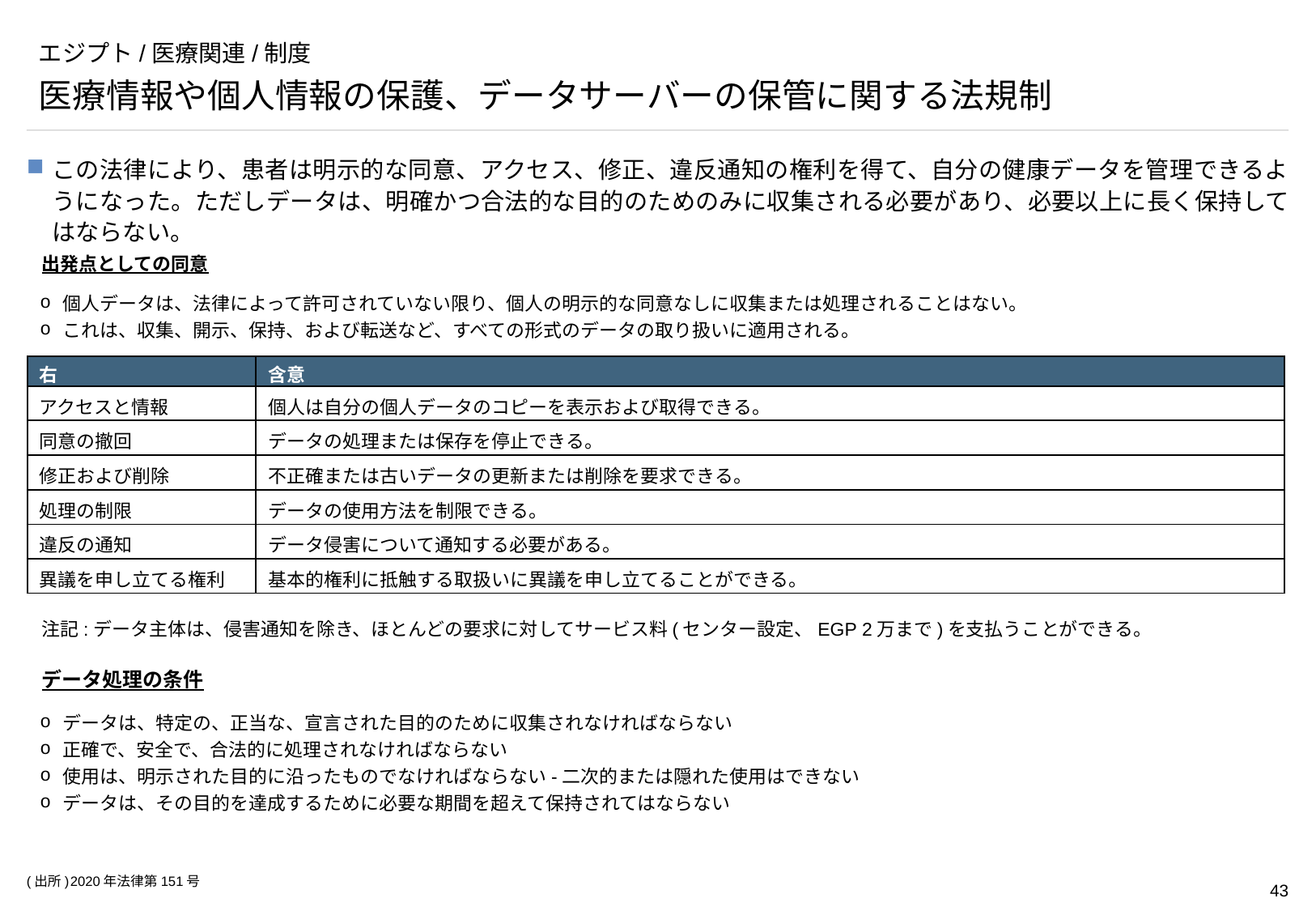

# エジプト/医療関連/制度
医療情報や個人情報の保護、データサーバーの保管に関する法規制

この法律により、患者は明示的な同意、アクセス、修正、違反通知の権利を得て、自分の健康データを管理できるようになった。ただしデータは、明確かつ合法的な目的のためのみに収集される必要があり、必要以上に長く保持してはならない。
出発点としての同意
個人データは、法律によって許可されていない限り、個人の明示的な同意なしに収集または処理されることはない。
これは、収集、開示、保持、および転送など、すべての形式のデータの取り扱いに適用される。
| 右 | 含意 |
| --- | --- |
| アクセスと情報 | 個人は自分の個人データのコピーを表示および取得できる。 |
| 同意の撤回 | データの処理または保存を停止できる。 |
| 修正および削除 | 不正確または古いデータの更新または削除を要求できる。 |
| 処理の制限 | データの使用方法を制限できる。 |
| 違反の通知 | データ侵害について通知する必要がある。 |
| 異議を申し立てる権利 | 基本的権利に抵触する取扱いに異議を申し立てることができる。 |
注記:データ主体は、侵害通知を除き、ほとんどの要求に対してサービス料(センター設定、EGP 2万まで)を支払うことができる。
データ処理の条件
データは、特定の、正当な、宣言された目的のために収集されなければならない
正確で、安全で、合法的に処理されなければならない
使用は、明示された目的に沿ったものでなければならない-二次的または隠れた使用はできない
データは、その目的を達成するために必要な期間を超えて保持されてはならない
(出所)	2020年法律第151号